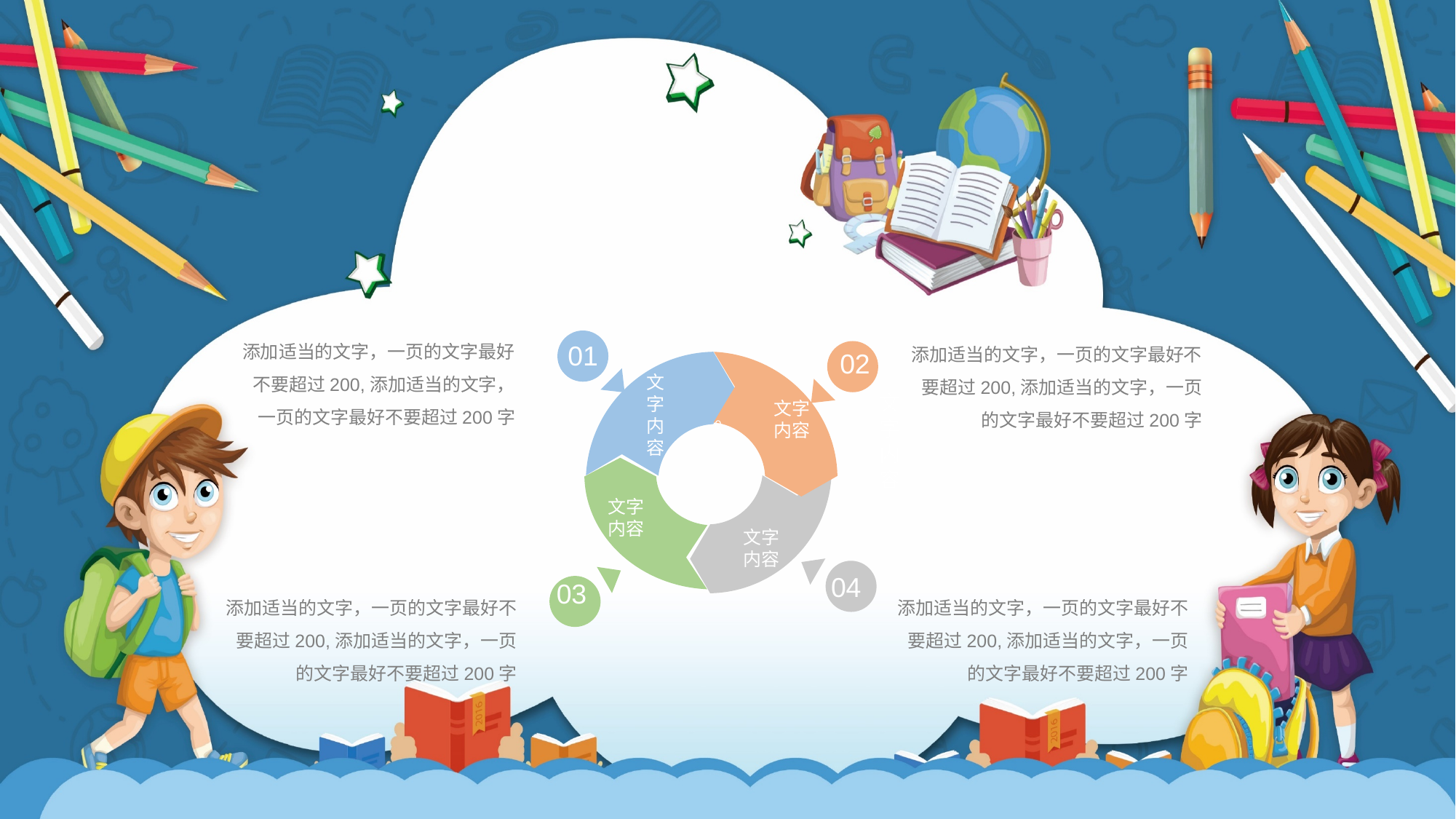

添加适当的文字，一页的文字最好不要超过200,添加适当的文字，一页的文字最好不要超过200字

添加适当的文字，一页的文字最好不要超过200,添加适当的文字，一页的文字最好不要超过200字
01

02

0
文字内容
文字内容
文字内容

文字内容
文字内容

04
03
添加适当的文字，一页的文字最好不要超过200,添加适当的文字，一页的文字最好不要超过200字
添加适当的文字，一页的文字最好不要超过200,添加适当的文字，一页的文字最好不要超过200字